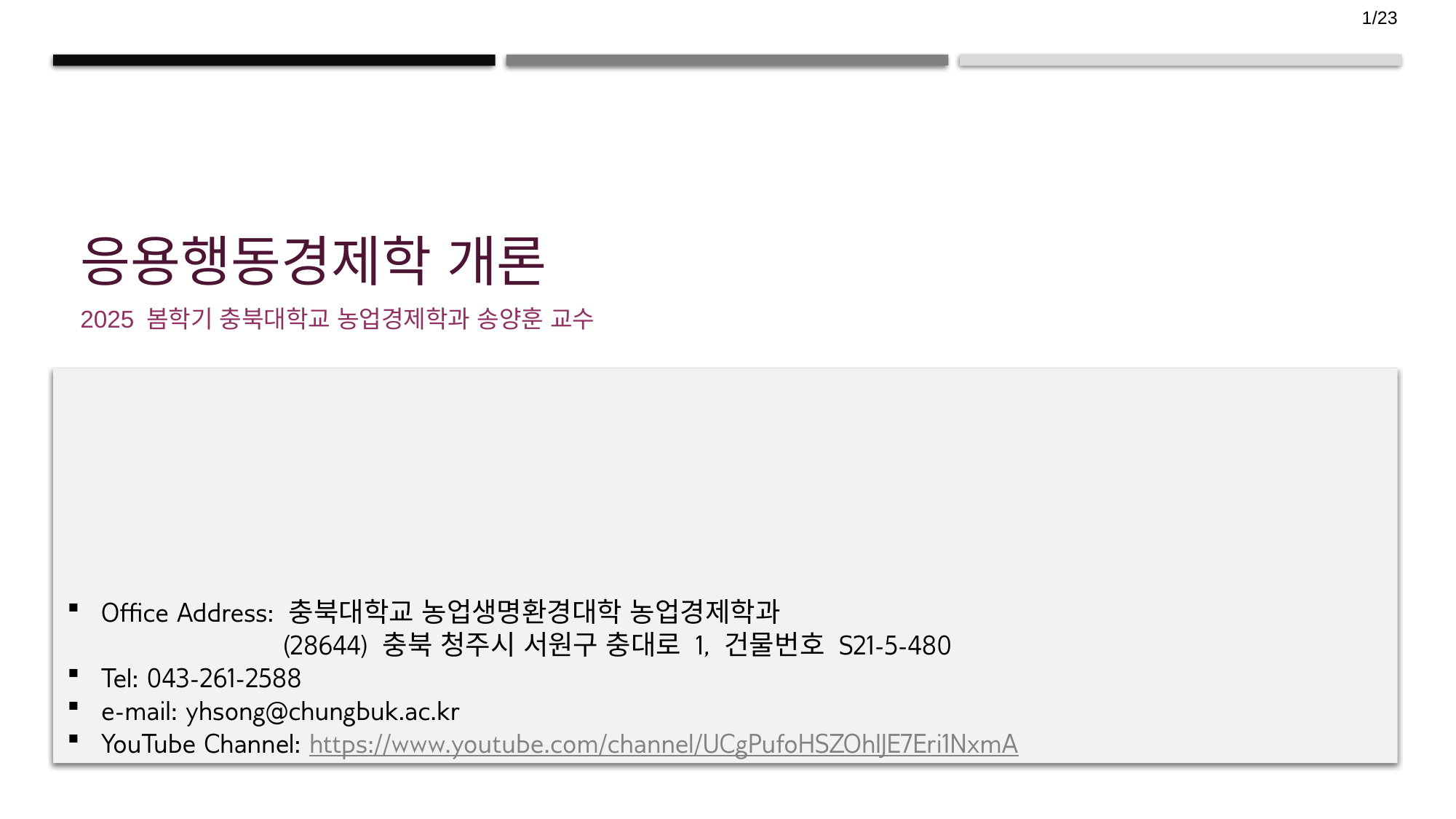

# 응용행동경제학 개론
2025 봄학기 충북대학교 농업경제학과 송양훈 교수
Office Address: 충북대학교 농업생명환경대학 농업경제학과
                       (28644) 충북 청주시 서원구 충대로 1, 건물번호 S21-5-480
Tel: 043-261-2588
e-mail: yhsong@chungbuk.ac.kr
YouTube Channel: https://www.youtube.com/channel/UCgPufoHSZOhlJE7Eri1NxmA